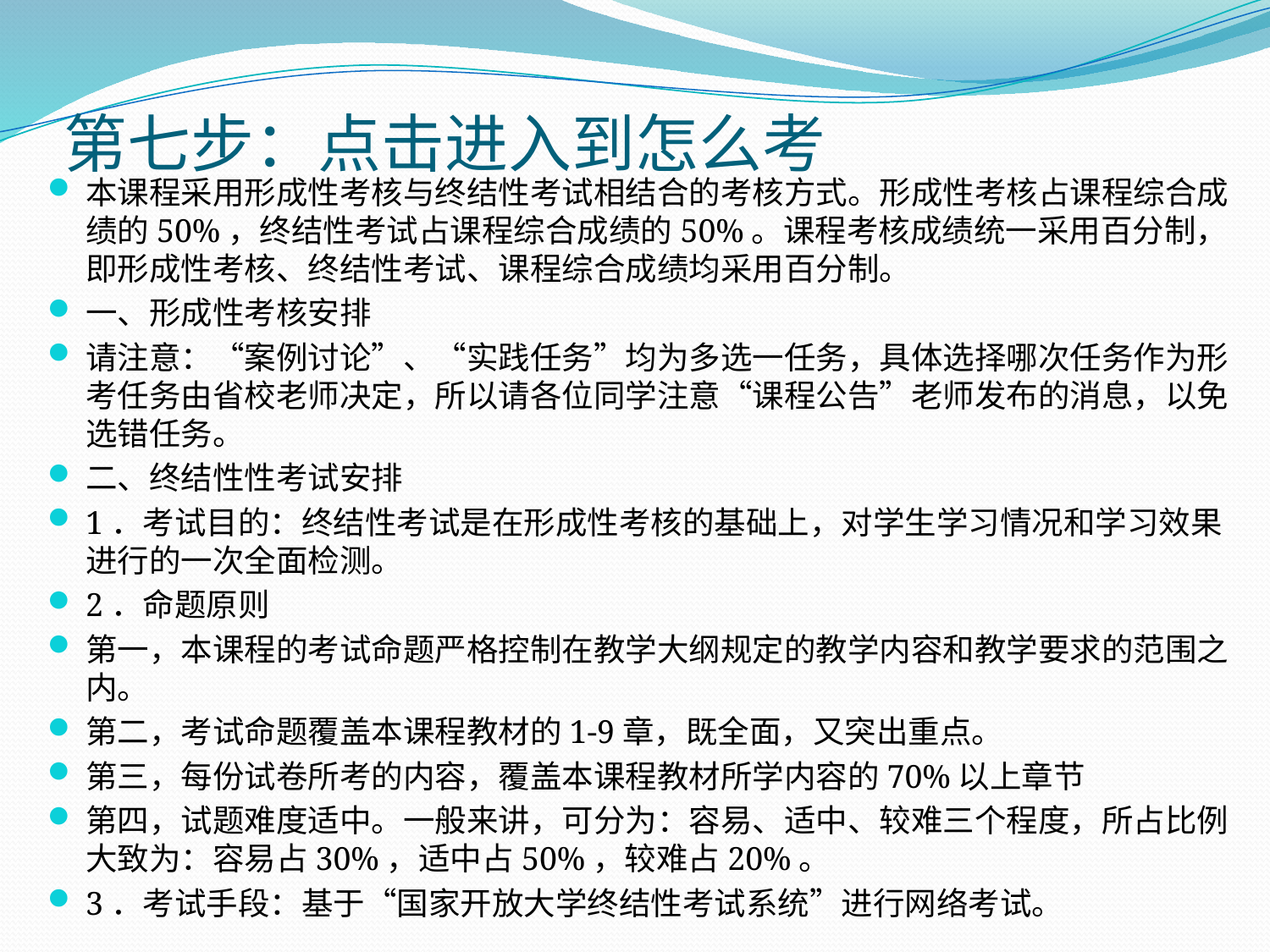

# 第七步：点击进入到怎么考
本课程采用形成性考核与终结性考试相结合的考核方式。形成性考核占课程综合成绩的50%，终结性考试占课程综合成绩的50%。课程考核成绩统一采用百分制，即形成性考核、终结性考试、课程综合成绩均采用百分制。
一、形成性考核安排
请注意：“案例讨论”、“实践任务”均为多选一任务，具体选择哪次任务作为形考任务由省校老师决定，所以请各位同学注意“课程公告”老师发布的消息，以免选错任务。
二、终结性性考试安排
1．考试目的：终结性考试是在形成性考核的基础上，对学生学习情况和学习效果进行的一次全面检测。
2．命题原则
第一，本课程的考试命题严格控制在教学大纲规定的教学内容和教学要求的范围之内。
第二，考试命题覆盖本课程教材的1-9章，既全面，又突出重点。
第三，每份试卷所考的内容，覆盖本课程教材所学内容的70%以上章节
第四，试题难度适中。一般来讲，可分为：容易、适中、较难三个程度，所占比例大致为：容易占30%，适中占50%，较难占20%。
3．考试手段：基于“国家开放大学终结性考试系统”进行网络考试。